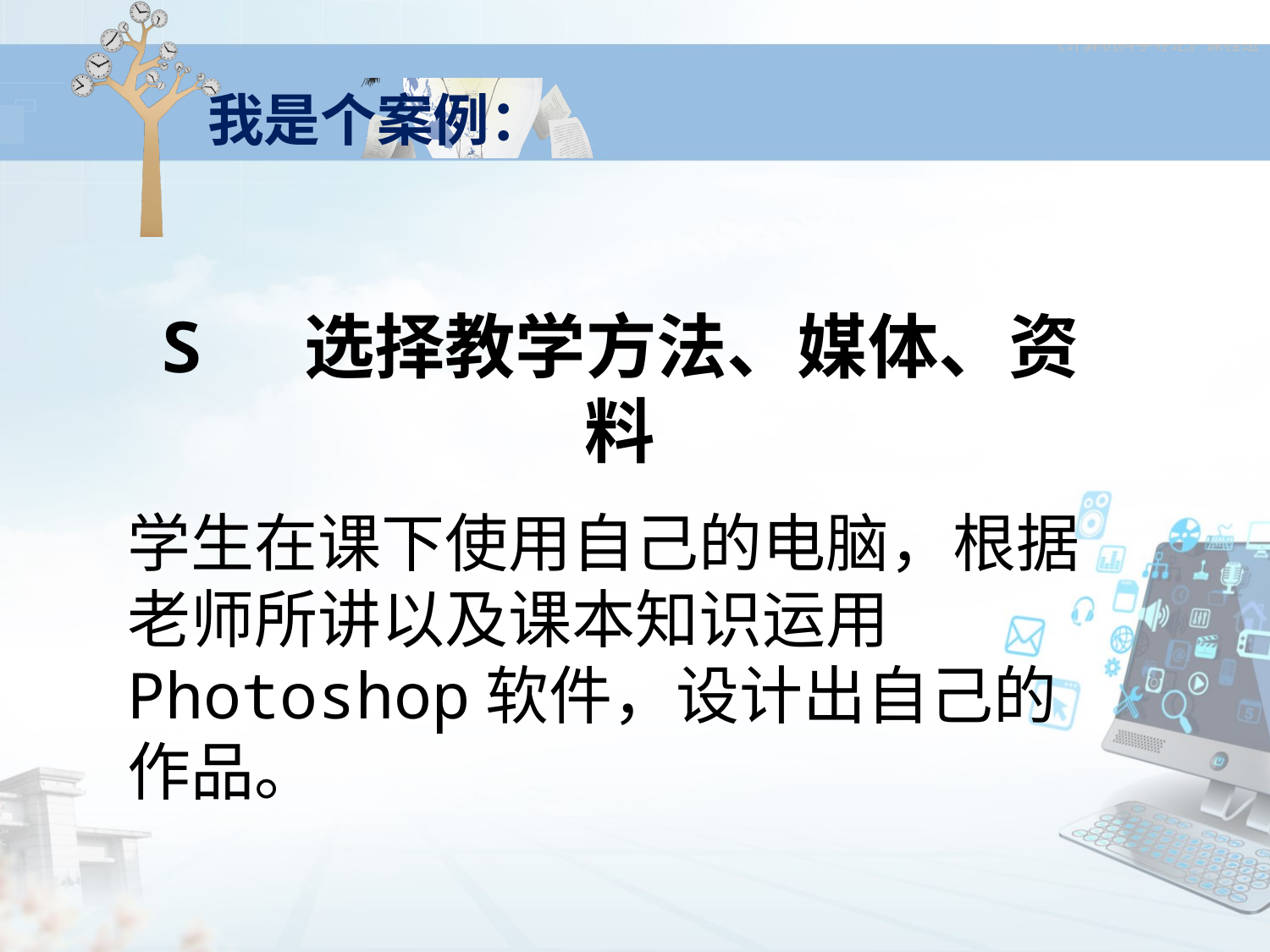

我是个案例：
S  选择教学方法、媒体、资料
学生在课下使用自己的电脑，根据老师所讲以及课本知识运用Photoshop软件，设计出自己的作品。